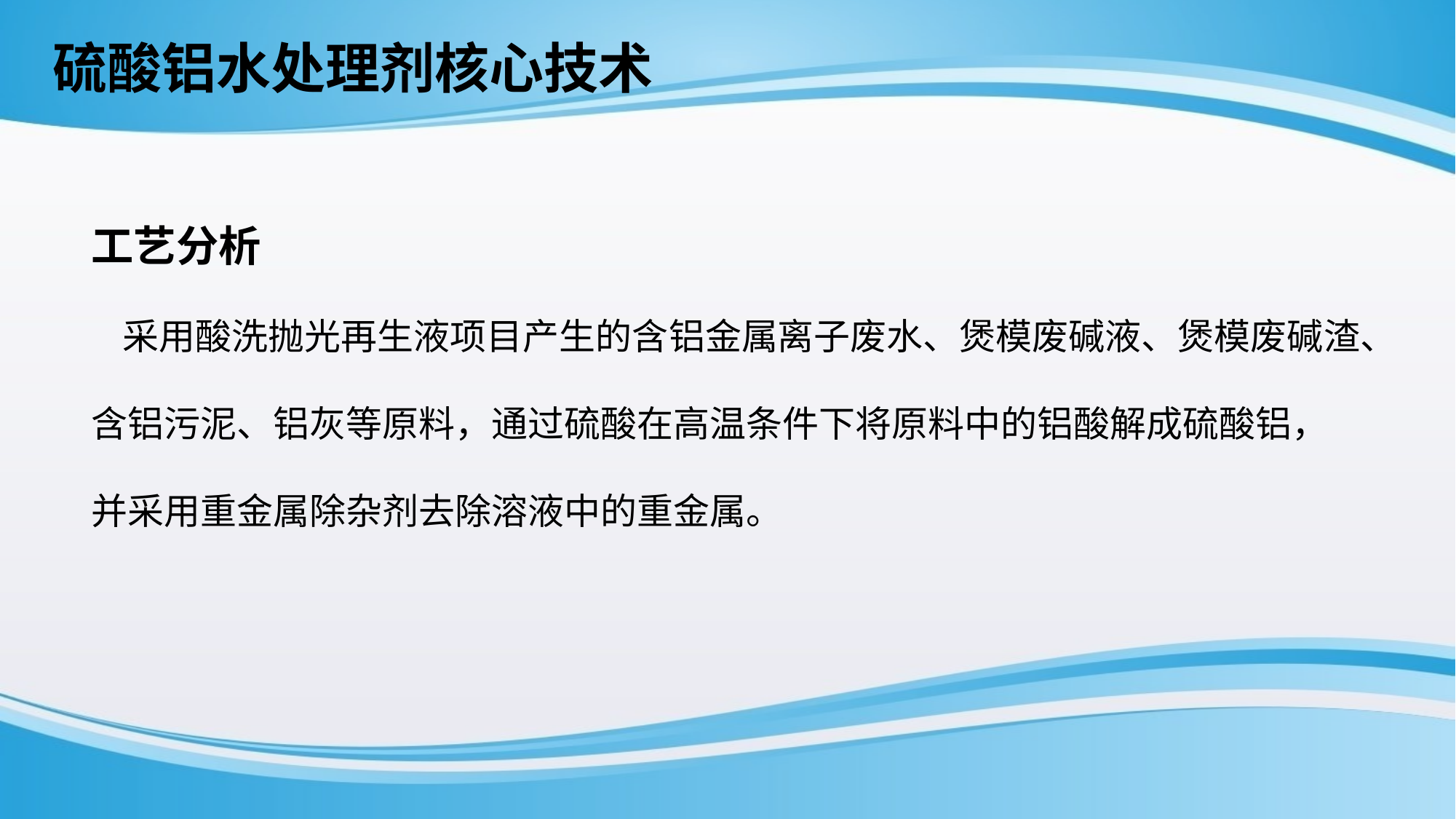

硫酸铝水处理剂核心技术
工艺分析
    采用酸洗抛光再生液项目产生的含铝金属离子废水、煲模废碱液、煲模废碱渣、含铝污泥、铝灰等原料，通过硫酸在高温条件下将原料中的铝酸解成硫酸铝，并采用重金属除杂剂去除溶液中的重金属。